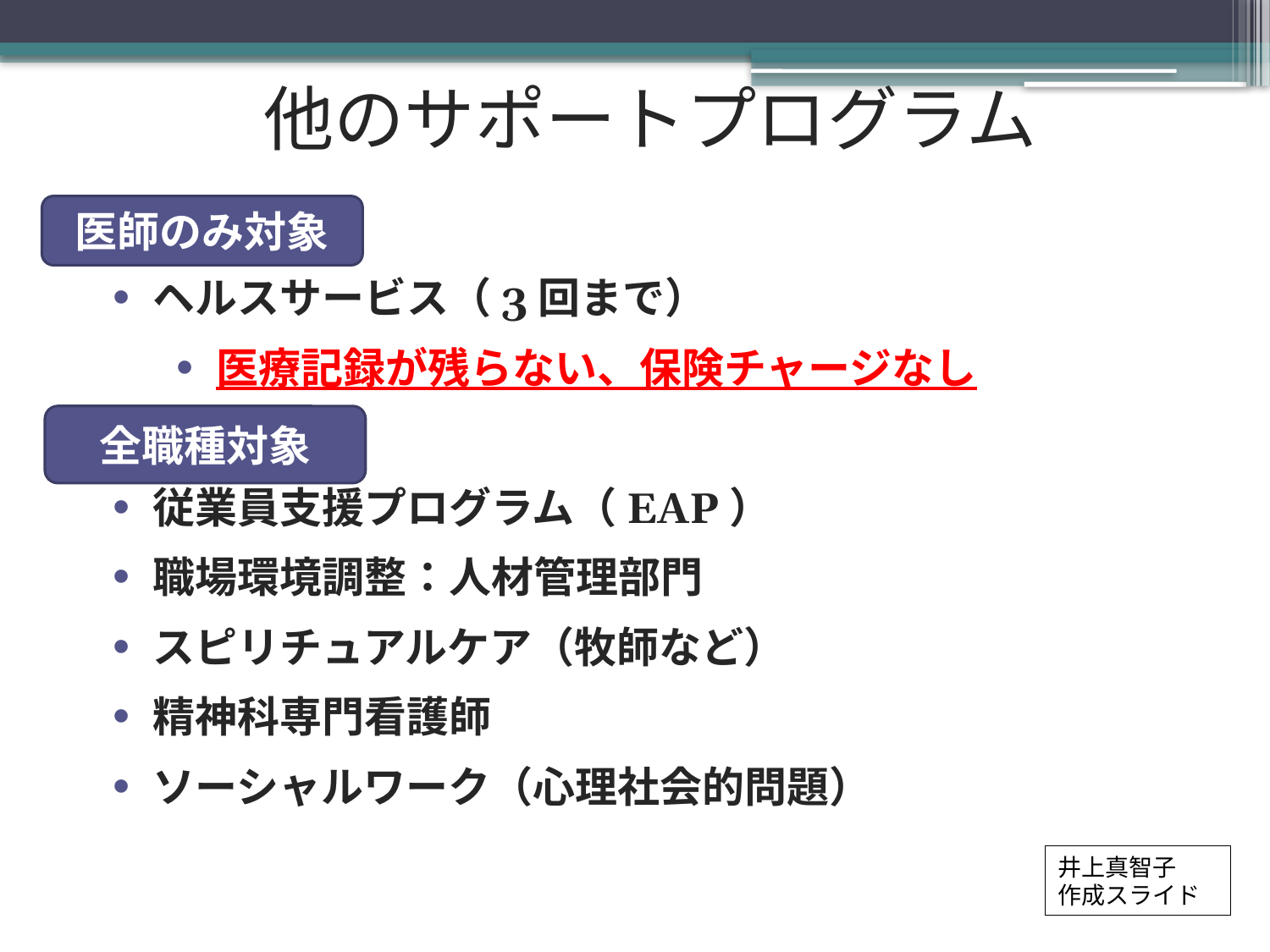

他のサポートプログラム
医師のみ対象
ヘルスサービス（3回まで）
医療記録が残らない、保険チャージなし

従業員支援プログラム（EAP）
職場環境調整：人材管理部門
スピリチュアルケア（牧師など）
精神科専門看護師
ソーシャルワーク（心理社会的問題）
全職種対象
井上真智子
作成スライド